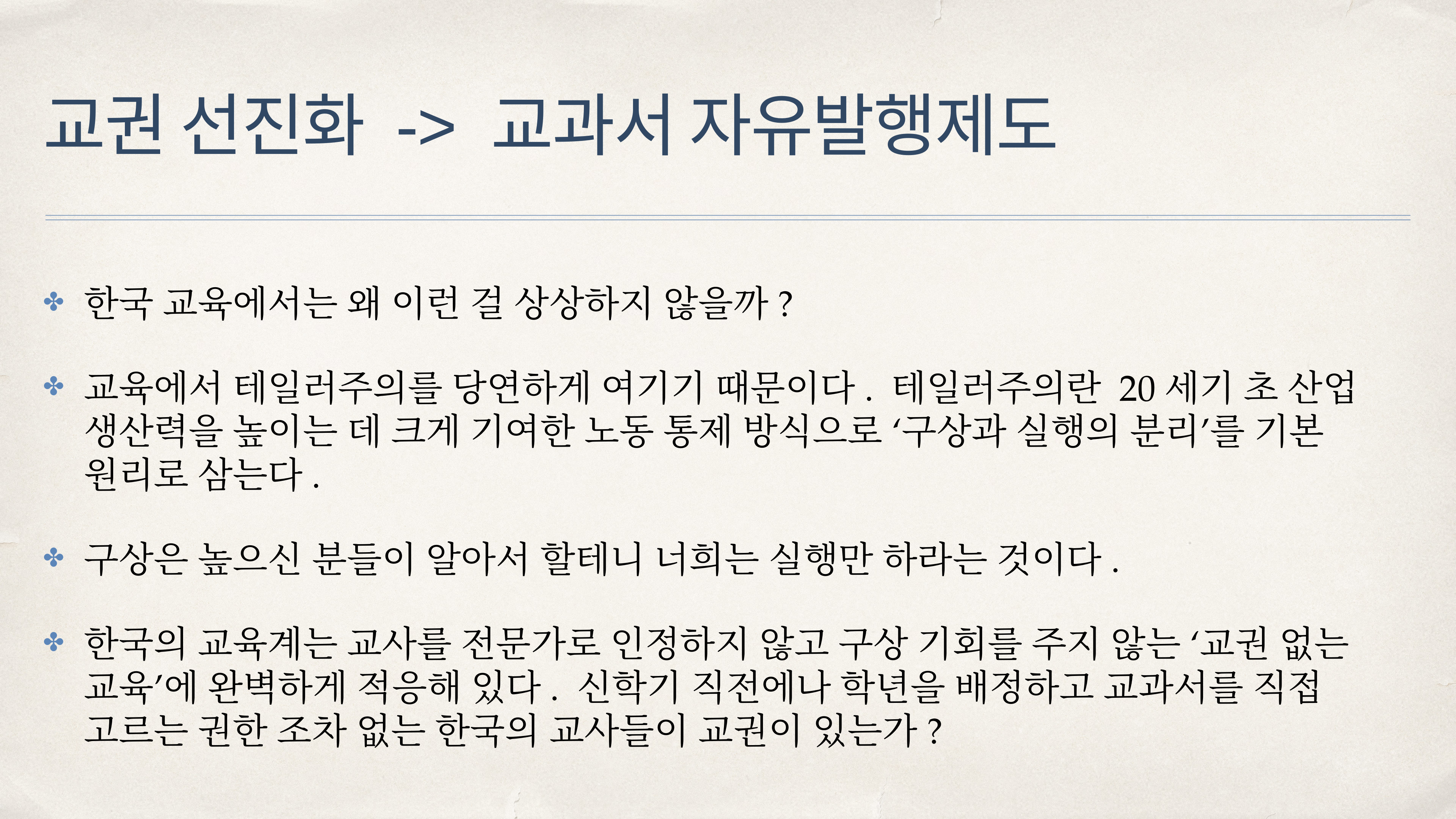

# 교권 선진화 -> 교과서 자유발행제도
한국 교육에서는 왜 이런 걸 상상하지 않을까?
교육에서 테일러주의를 당연하게 여기기 때문이다. 테일러주의란 20세기 초 산업 생산력을 높이는 데 크게 기여한 노동 통제 방식으로 ‘구상과 실행의 분리’를 기본 원리로 삼는다.
구상은 높으신 분들이 알아서 할테니 너희는 실행만 하라는 것이다.
한국의 교육계는 교사를 전문가로 인정하지 않고 구상 기회를 주지 않는 ‘교권 없는 교육’에 완벽하게 적응해 있다. 신학기 직전에나 학년을 배정하고 교과서를 직접 고르는 권한 조차 없는 한국의 교사들이 교권이 있는가?